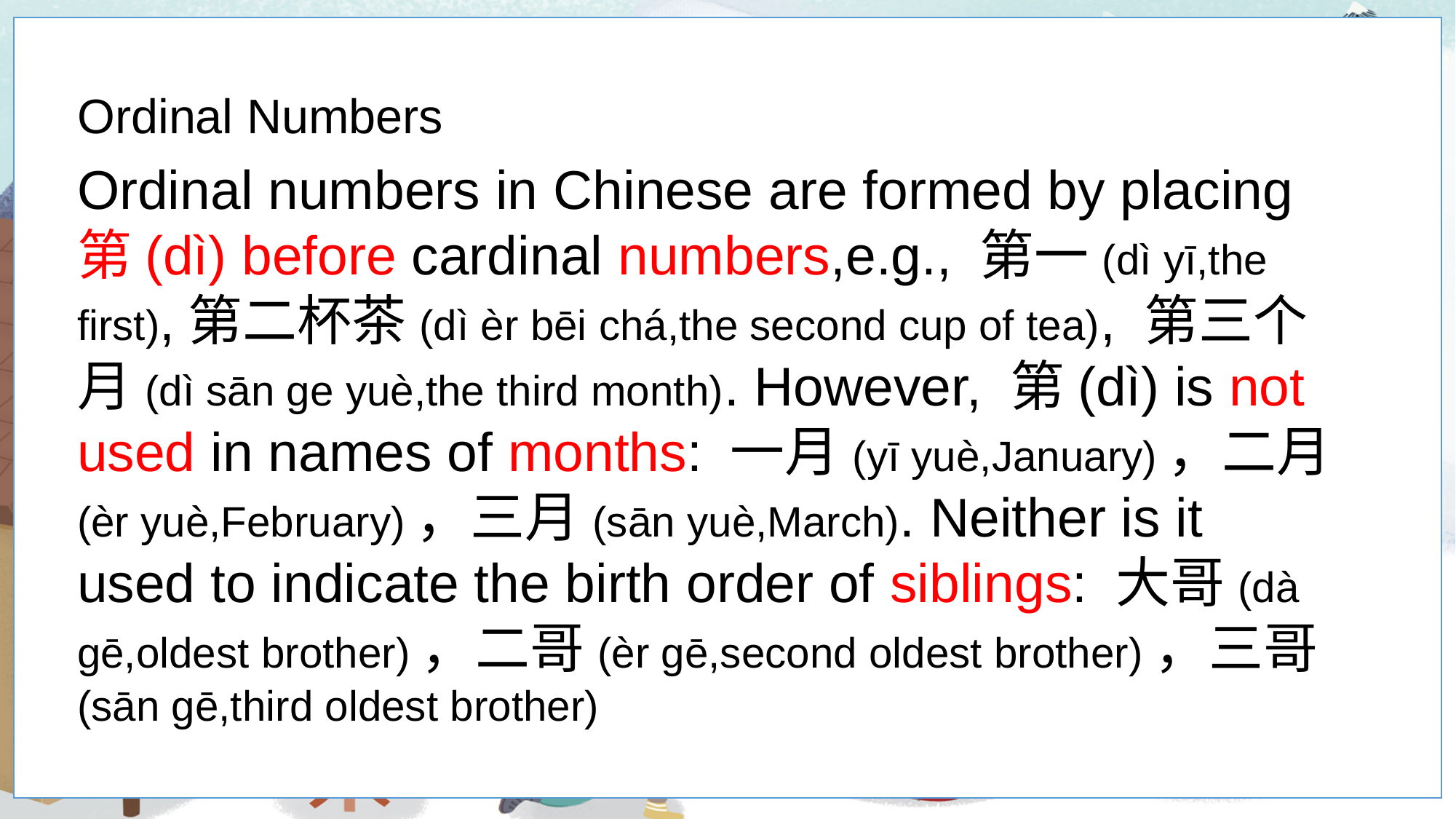

Ordinal Numbers
Ordinal numbers in Chinese are formed by placing 第(dì) before cardinal numbers,e.g., 第一(dì yī,the first),第二杯茶(dì èr bēi chá,the second cup of tea), 第三个月(dì sān ge yuè,the third month). However, 第(dì) is not used in names of months: 一月(yī yuè,January)，二月(èr yuè,February)，三月(sān yuè,March). Neither is it used to indicate the birth order of siblings: 大哥(dà gē,oldest brother)，二哥(èr gē,second oldest brother)，三哥(sān gē,third oldest brother)